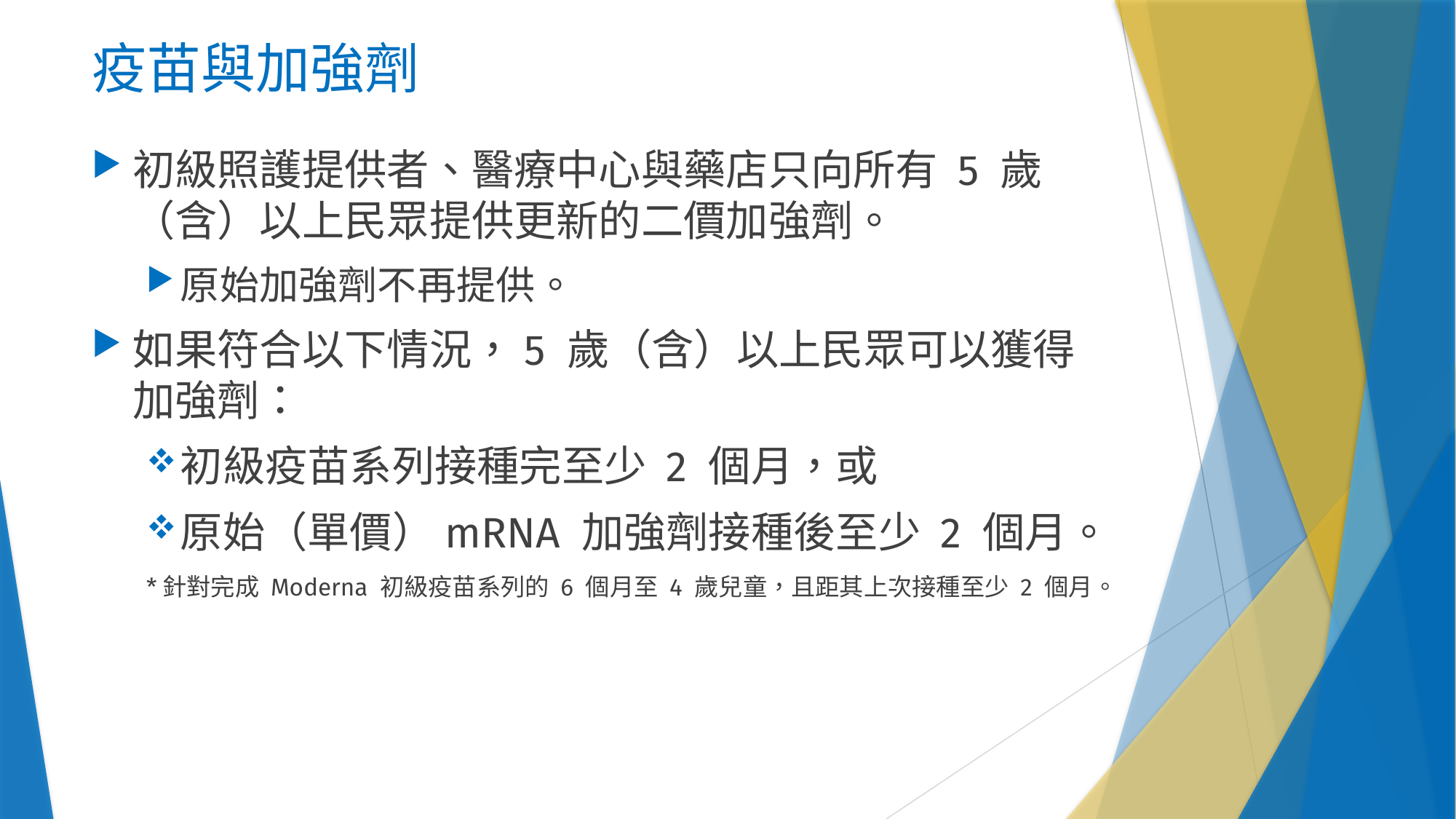

# 疫苗與加強劑
初級照護提供者、醫療中心與藥店只向所有 5 歲（含）以上民眾提供更新的二價加強劑。
原始加強劑不再提供。
如果符合以下情況，5 歲（含）以上民眾可以獲得加強劑：
初級疫苗系列接種完至少 2 個月，或
原始（單價）mRNA 加強劑接種後至少 2 個月。
*針對完成 Moderna 初級疫苗系列的 6 個月至 4 歲兒童，且距其上次接種至少 2 個月。